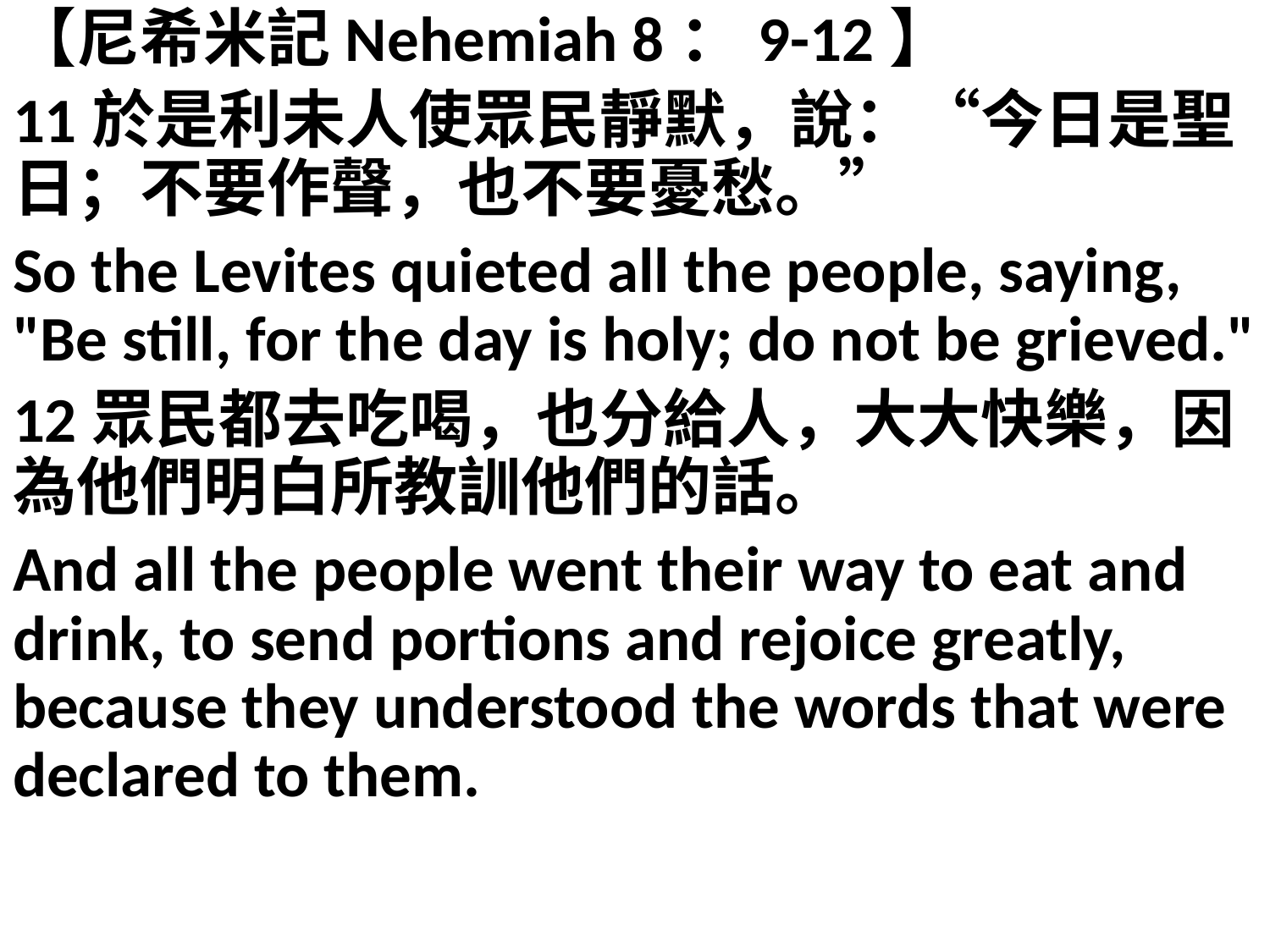

【尼希米記Nehemiah 8：9-12】
11於是利未人使眾民靜默，說：“今日是聖日；不要作聲，也不要憂愁。”
So the Levites quieted all the people, saying, "Be still, for the day is holy; do not be grieved."
12眾民都去吃喝，也分給人，大大快樂，因為他們明白所教訓他們的話。
And all the people went their way to eat and drink, to send portions and rejoice greatly, because they understood the words that were declared to them.